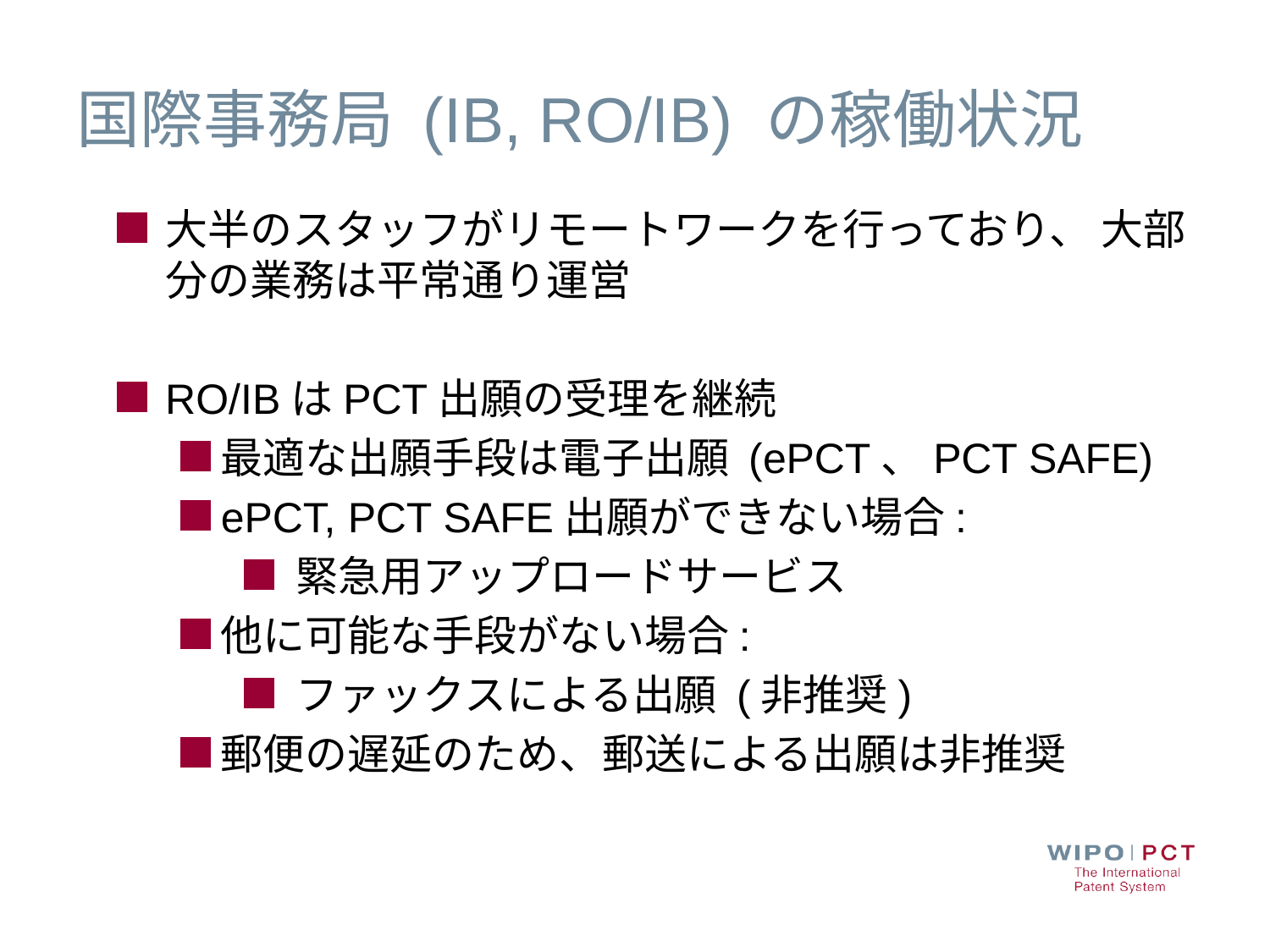

# 国際事務局 (IB, RO/IB) の稼働状況
大半のスタッフがリモートワークを行っており、 大部分の業務は平常通り運営

RO/IBはPCT出願の受理を継続
最適な出願手段は電子出願 (ePCT、PCT SAFE)
ePCT, PCT SAFE出願ができない場合:
 緊急用アップロードサービス
他に可能な手段がない場合:
 ファックスによる出願 (非推奨)
郵便の遅延のため、郵送による出願は非推奨